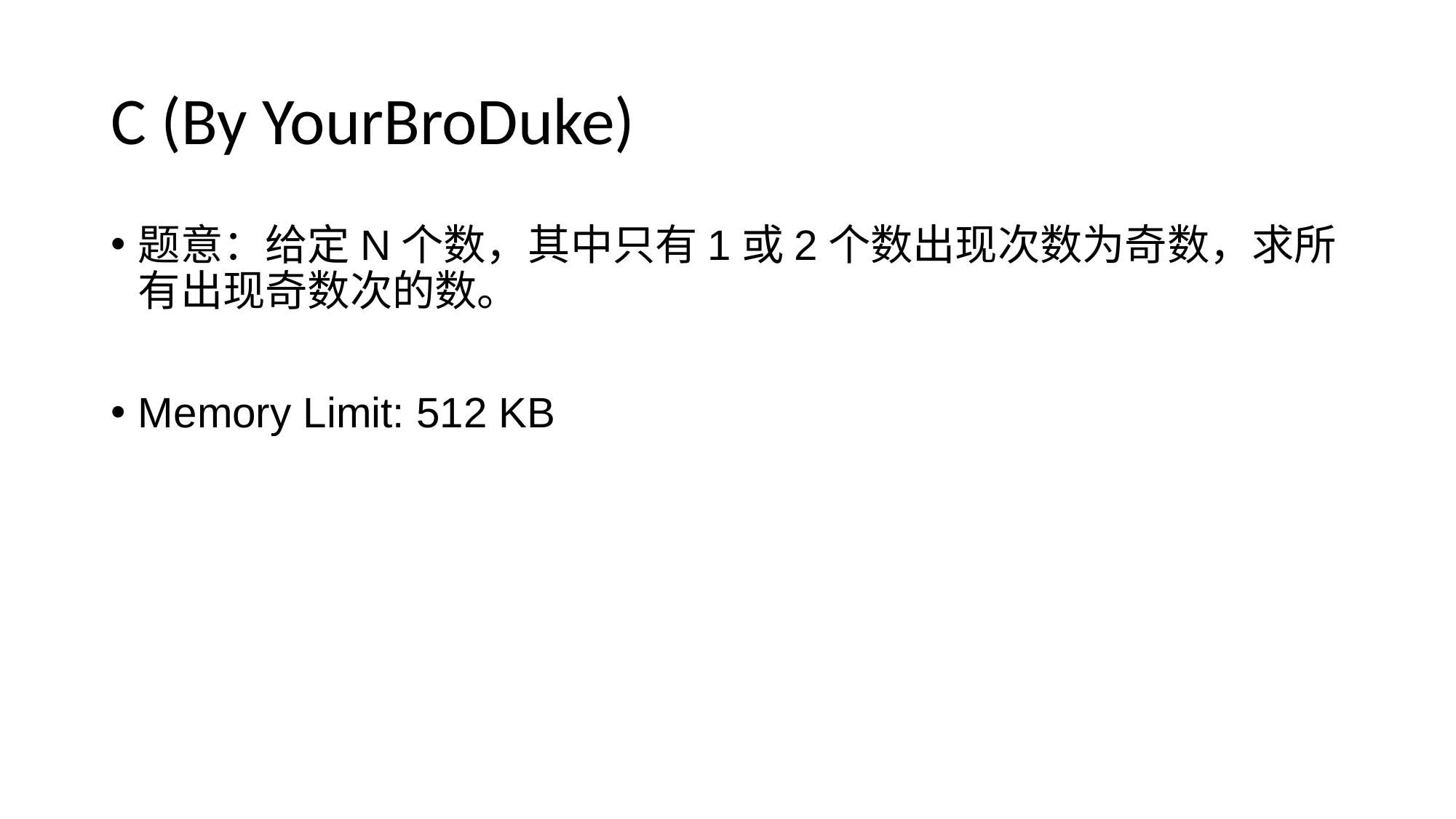

# C (By YourBroDuke)
题意：给定N个数，其中只有1或2个数出现次数为奇数，求所有出现奇数次的数。

Memory Limit: 512 KB